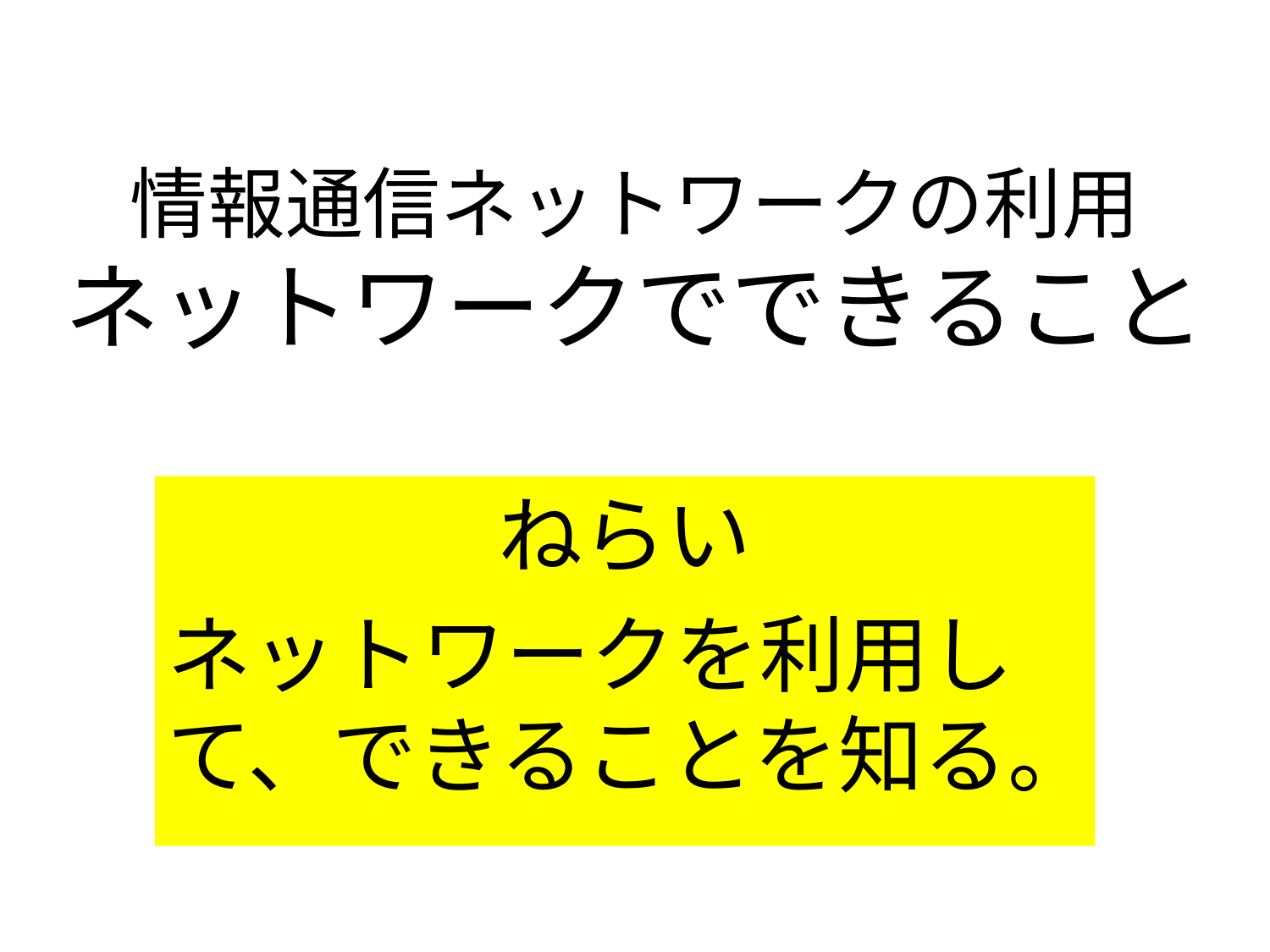

# 情報通信ネットワークの利用 ネットワークでできること
ねらい
ネットワークを利用して、できることを知る。